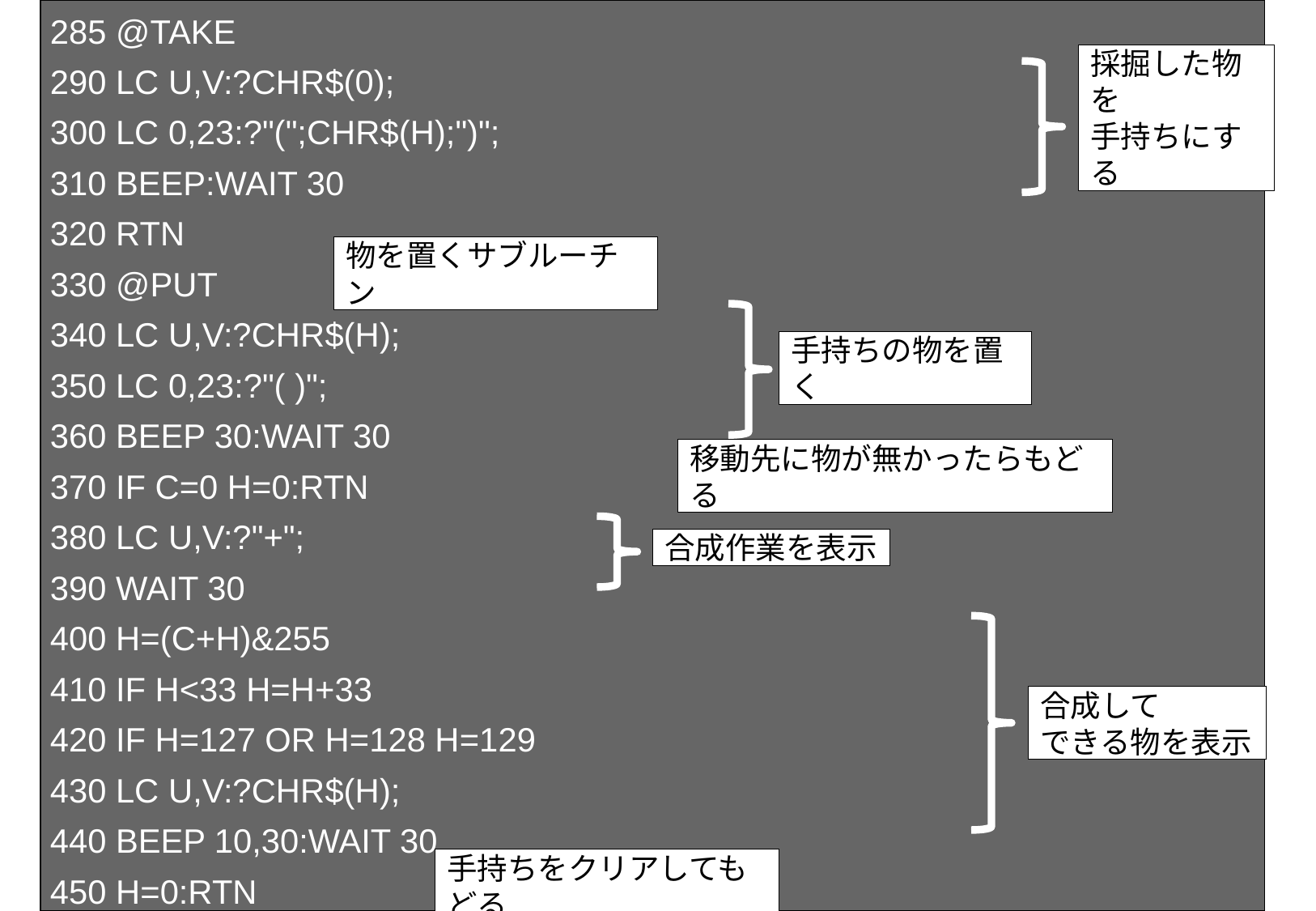

285 @TAKE
290 LC U,V:?CHR$(0);
300 LC 0,23:?"(";CHR$(H);")";
310 BEEP:WAIT 30
320 RTN
330 @PUT
340 LC U,V:?CHR$(H);
350 LC 0,23:?"( )";
360 BEEP 30:WAIT 30
370 IF C=0 H=0:RTN
380 LC U,V:?"+";
390 WAIT 30
400 H=(C+H)&255
410 IF H<33 H=H+33
420 IF H=127 OR H=128 H=129
430 LC U,V:?CHR$(H);
440 BEEP 10,30:WAIT 30
450 H=0:RTN

採掘した物を
手持ちにする
物を置くサブルーチン

手持ちの物を置く
移動先に物が無かったらもどる

合成作業を表示

合成して
できる物を表示
手持ちをクリアしてもどる